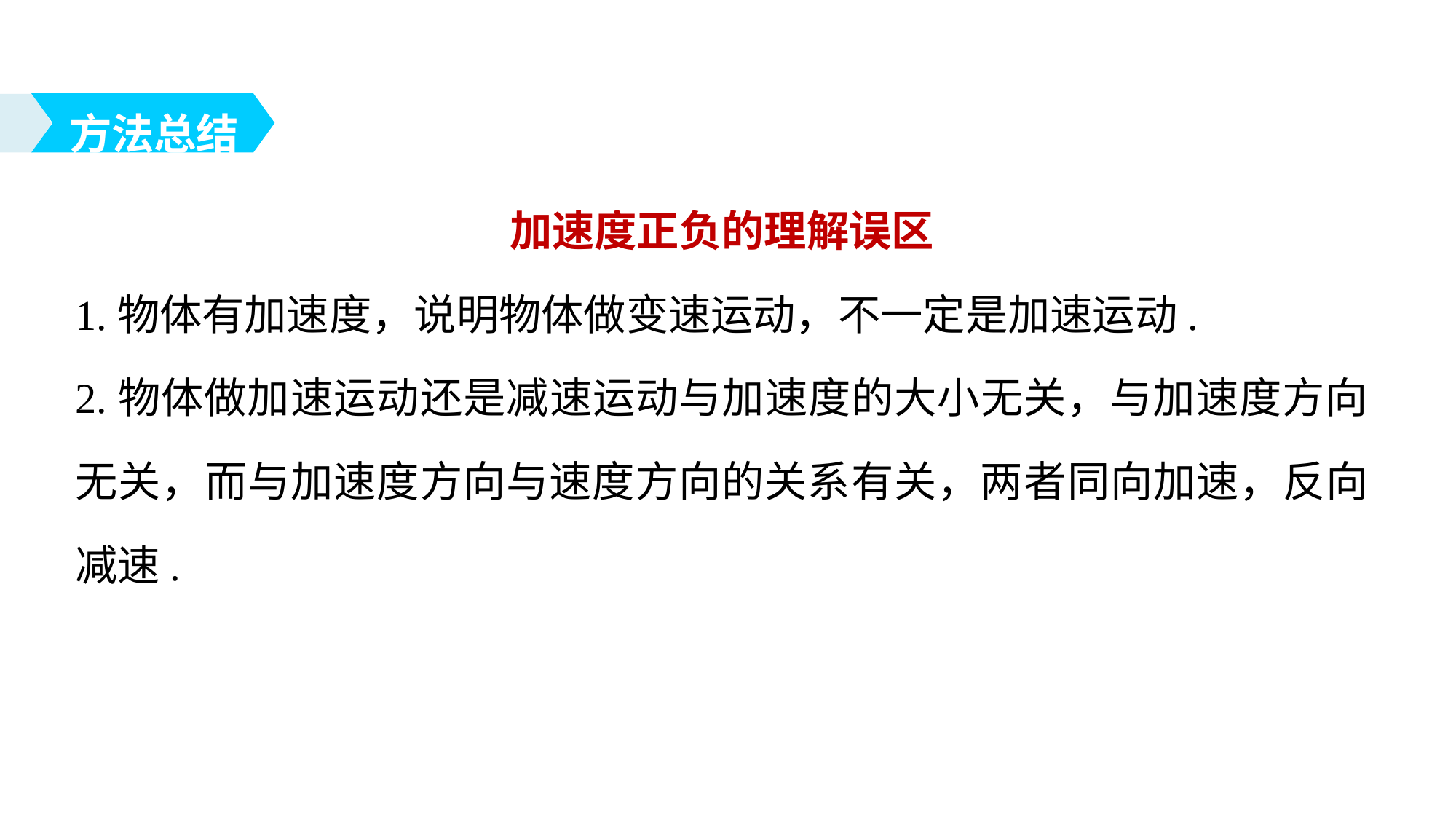

方法总结

加速度正负的理解误区
1.物体有加速度，说明物体做变速运动，不一定是加速运动.
2.物体做加速运动还是减速运动与加速度的大小无关，与加速度方向无关，而与加速度方向与速度方向的关系有关，两者同向加速，反向减速.